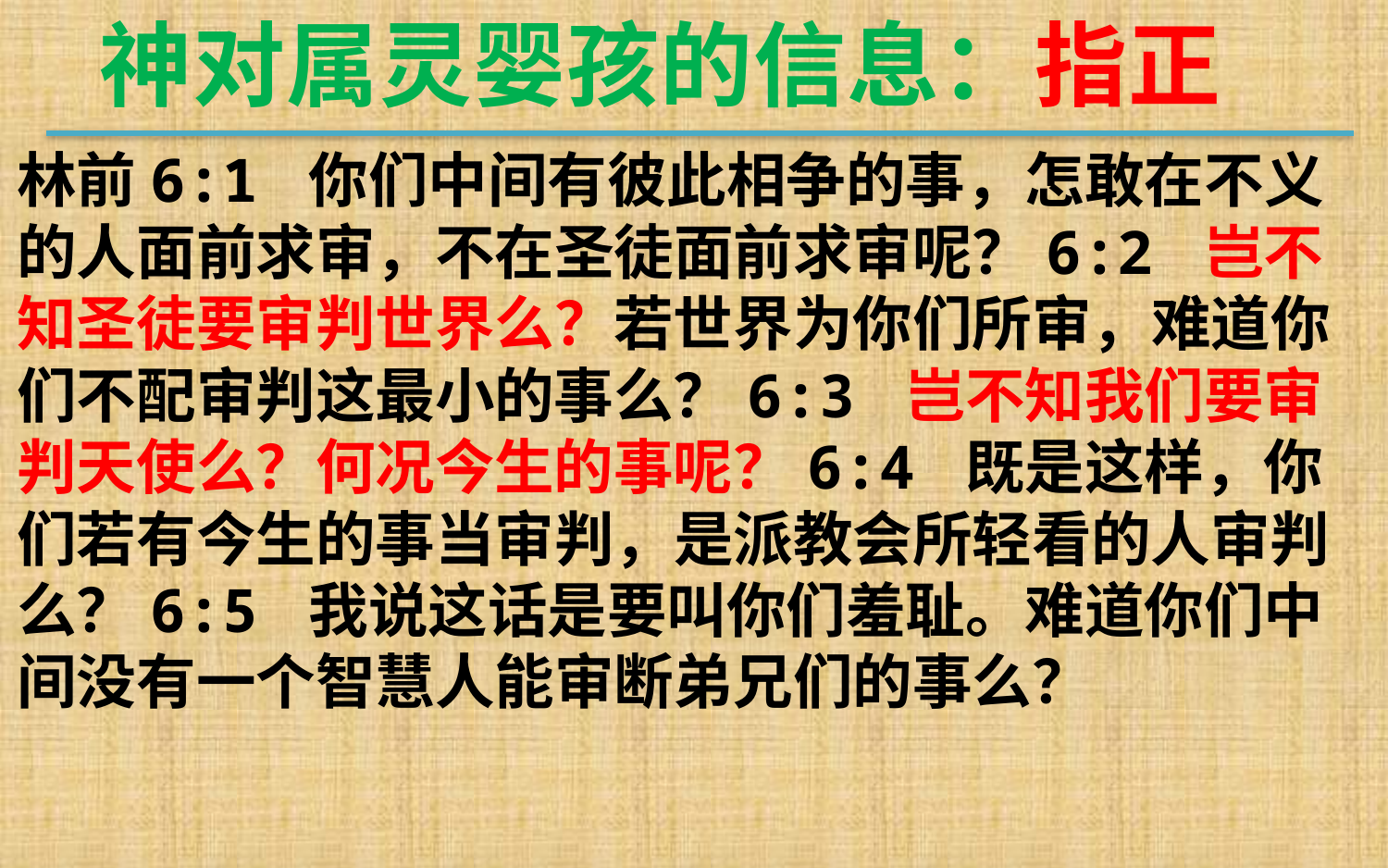

神对属灵婴孩的信息：指正
林前6:1 你们中间有彼此相争的事，怎敢在不义的人面前求审，不在圣徒面前求审呢？6:2 岂不知圣徒要审判世界么？若世界为你们所审，难道你们不配审判这最小的事么？6:3 岂不知我们要审判天使么？何况今生的事呢？6:4 既是这样，你们若有今生的事当审判，是派教会所轻看的人审判么？6:5 我说这话是要叫你们羞耻。难道你们中间没有一个智慧人能审断弟兄们的事么？